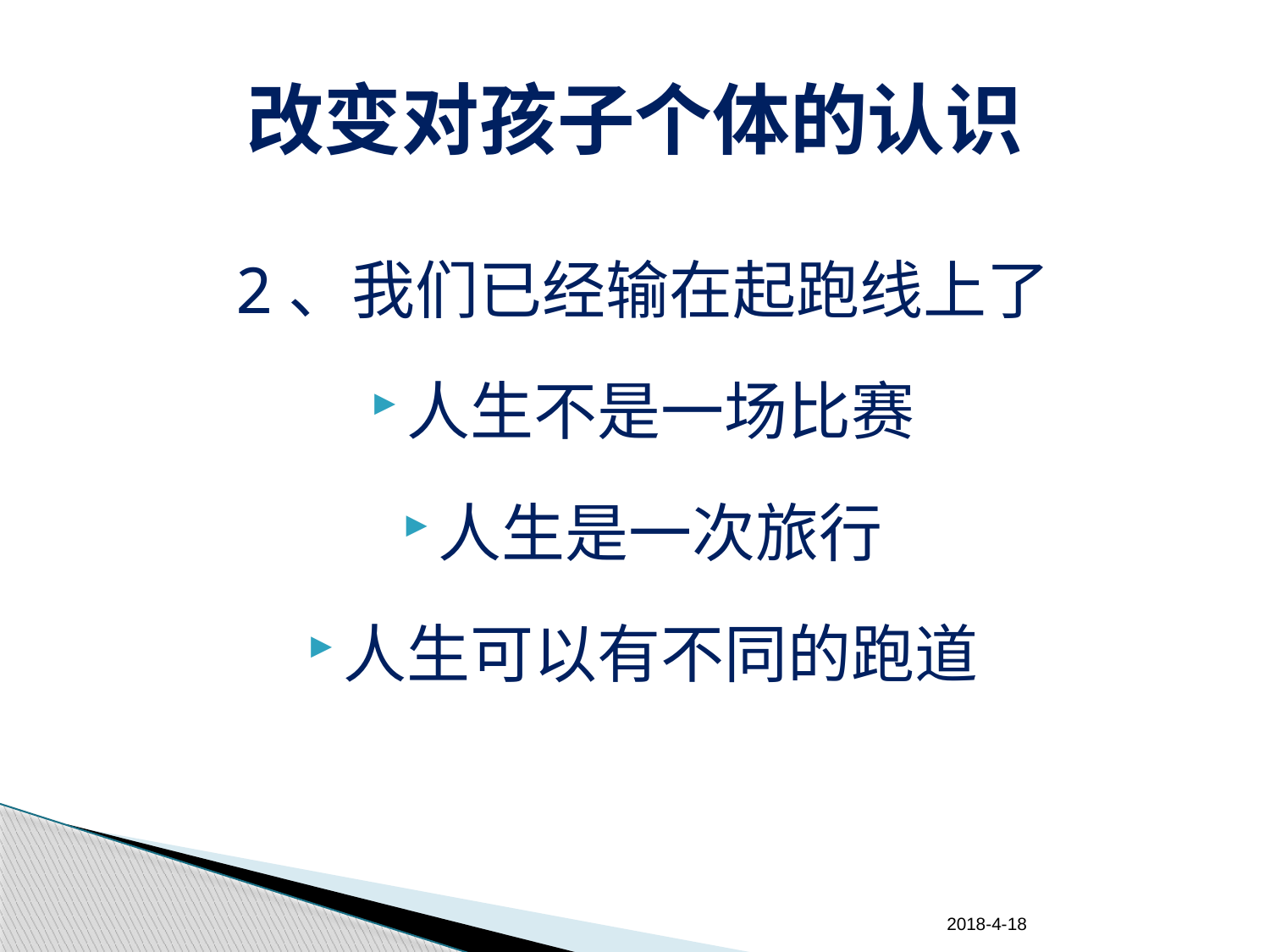

# 改变对孩子个体的认识
2、我们已经输在起跑线上了
人生不是一场比赛
人生是一次旅行
人生可以有不同的跑道

2018-4-18